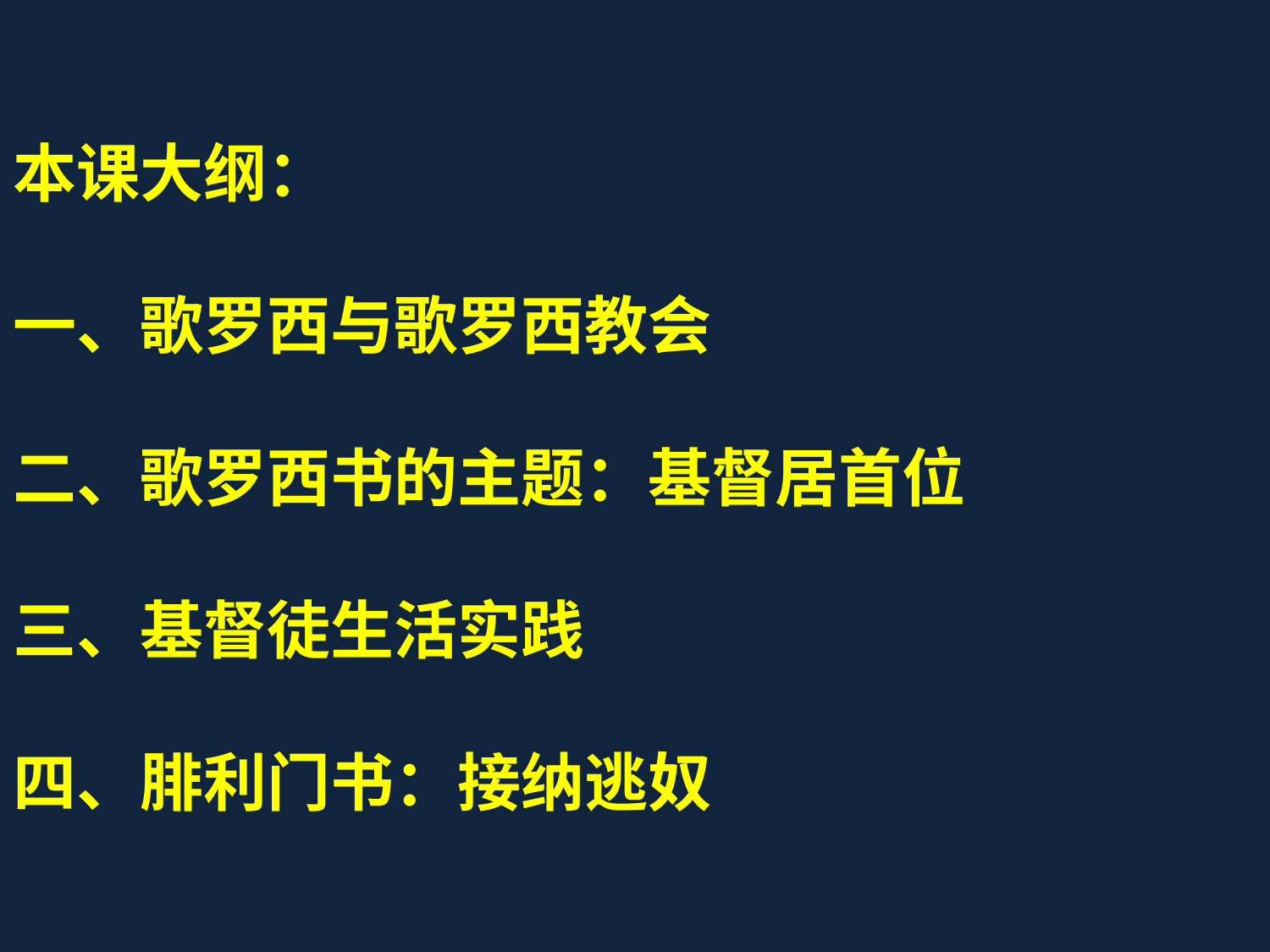

本课大纲：

一、歌罗西与歌罗西教会

二、歌罗西书的主题：基督居首位

三、基督徒生活实践

四、腓利门书：接纳逃奴